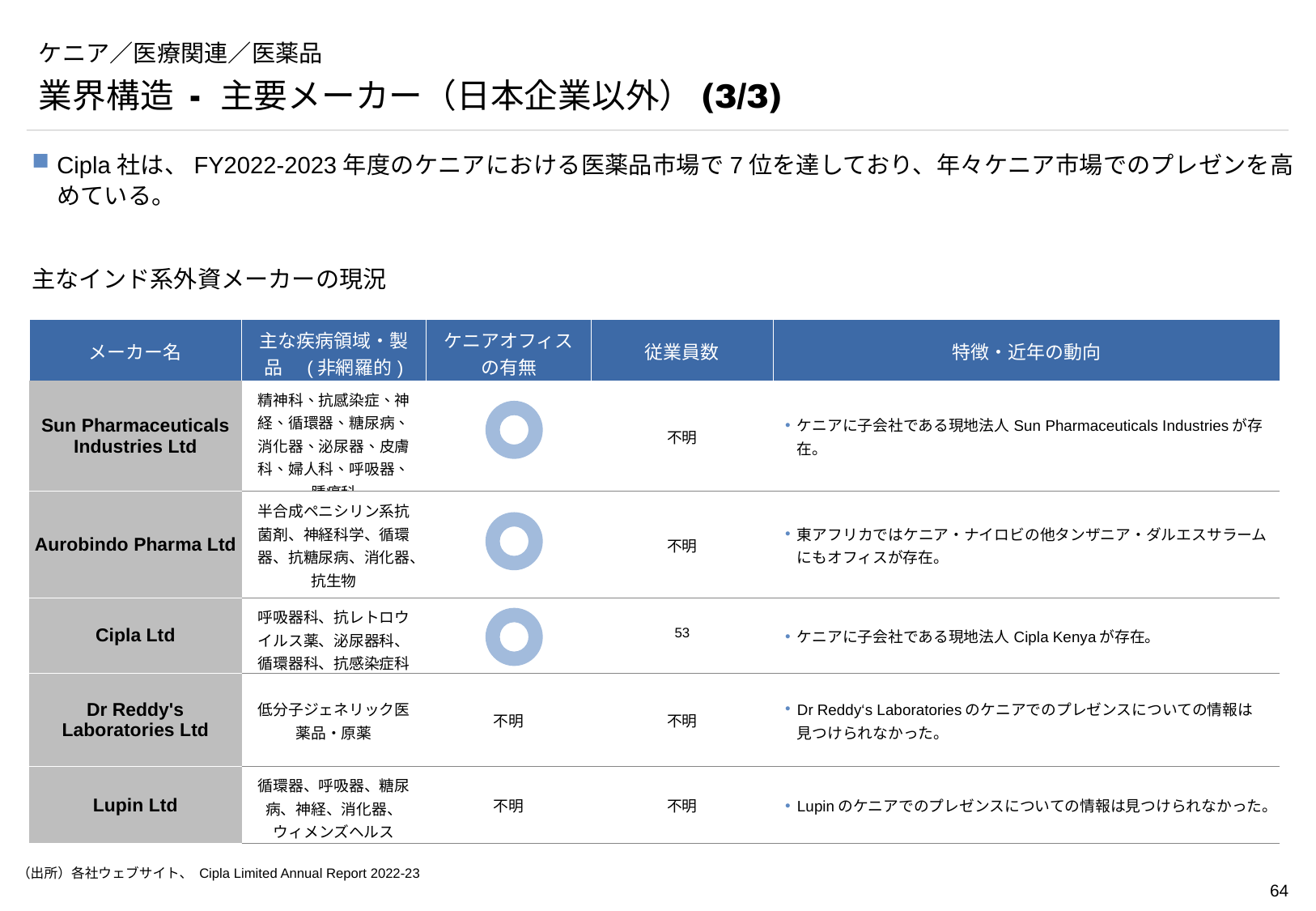

# ケニア／医療関連／医薬品
業界構造 - 主要メーカー（日本企業以外）(3/3)
Cipla社は、FY2022-2023年度のケニアにおける医薬品市場で7位を達しており、年々ケニア市場でのプレゼンを高めている。
主なインド系外資メーカーの現況
| メーカー名 | 主な疾病領域・製品　(非網羅的) | ケニアオフィス の有無 | 従業員数 | 特徴・近年の動向 |
| --- | --- | --- | --- | --- |
| Sun Pharmaceuticals Industries Ltd | 精神科、抗感染症、神経、循環器、糖尿病、消化器、泌尿器、皮膚科、婦人科、呼吸器、腫瘍科 |  | 不明 | ケニアに子会社である現地法人Sun Pharmaceuticals Industriesが存在。 |
| Aurobindo Pharma Ltd | 半合成ペニシリン系抗菌剤、神経科学、循環器、抗糖尿病、消化器、抗生物 |  | 不明 | 東アフリカではケニア・ナイロビの他タンザニア・ダルエスサラームにもオフィスが存在。 |
| Cipla Ltd | 呼吸器科、抗レトロウイルス薬、泌尿器科、循環器科、抗感染症科 |  | 53 | ケニアに子会社である現地法人Cipla Kenyaが存在。 |
| Dr Reddy's Laboratories Ltd | 低分子ジェネリック医薬品・原薬 | 不明 | 不明 | Dr Reddy‘s Laboratoriesのケニアでのプレゼンスについての情報は見つけられなかった。 |
| Lupin Ltd | 循環器、呼吸器、糖尿病、神経、消化器、ウィメンズヘルス | 不明 | 不明 | Lupinのケニアでのプレゼンスについての情報は見つけられなかった。 |

（出所）各社ウェブサイト、 Cipla Limited Annual Report 2022-23